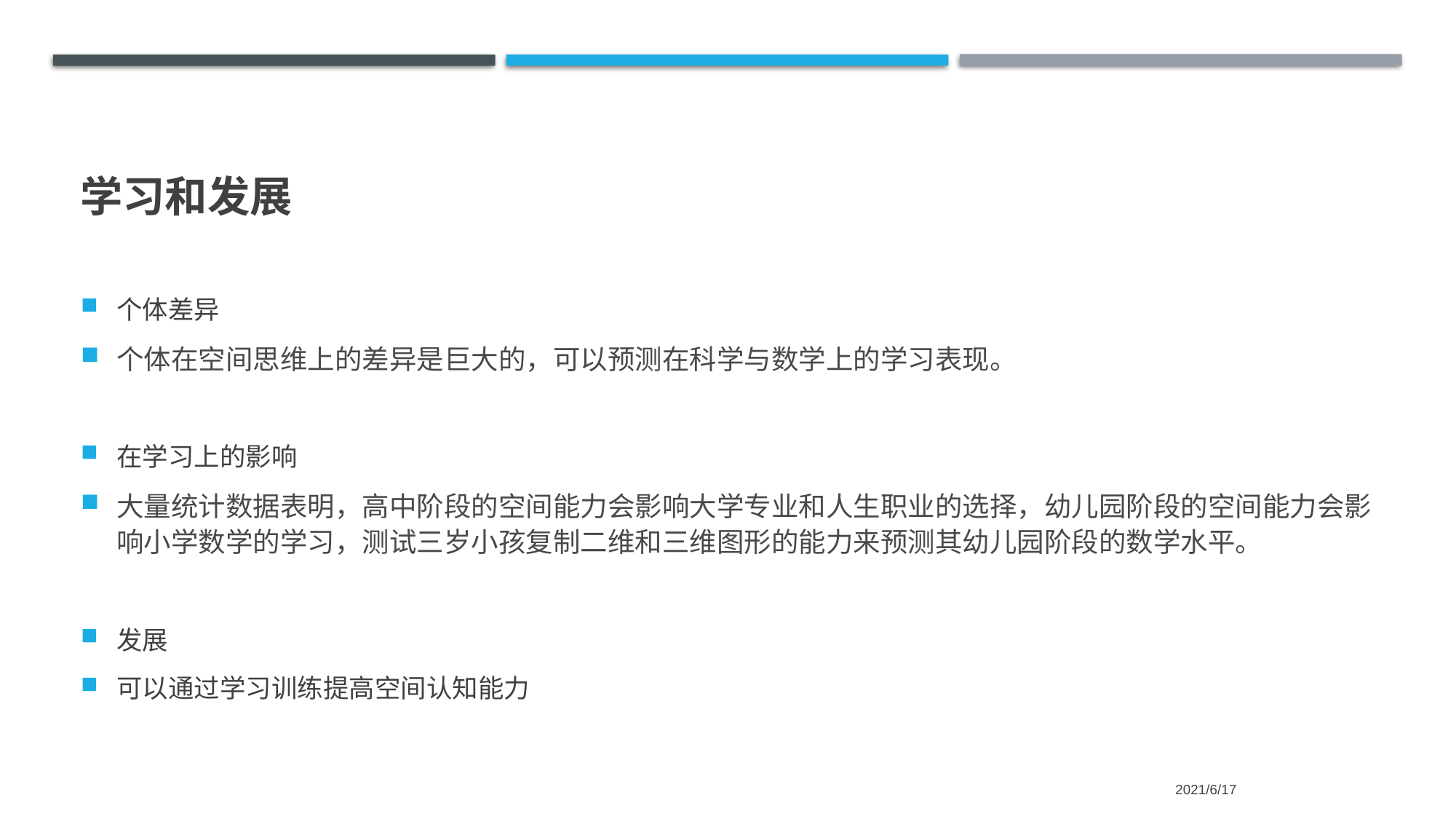

# 学习和发展
个体差异
个体在空间思维上的差异是巨大的，可以预测在科学与数学上的学习表现。

在学习上的影响
大量统计数据表明，高中阶段的空间能力会影响大学专业和人生职业的选择，幼儿园阶段的空间能力会影响小学数学的学习，测试三岁小孩复制二维和三维图形的能力来预测其幼儿园阶段的数学水平。

发展
可以通过学习训练提高空间认知能力
2021/6/17